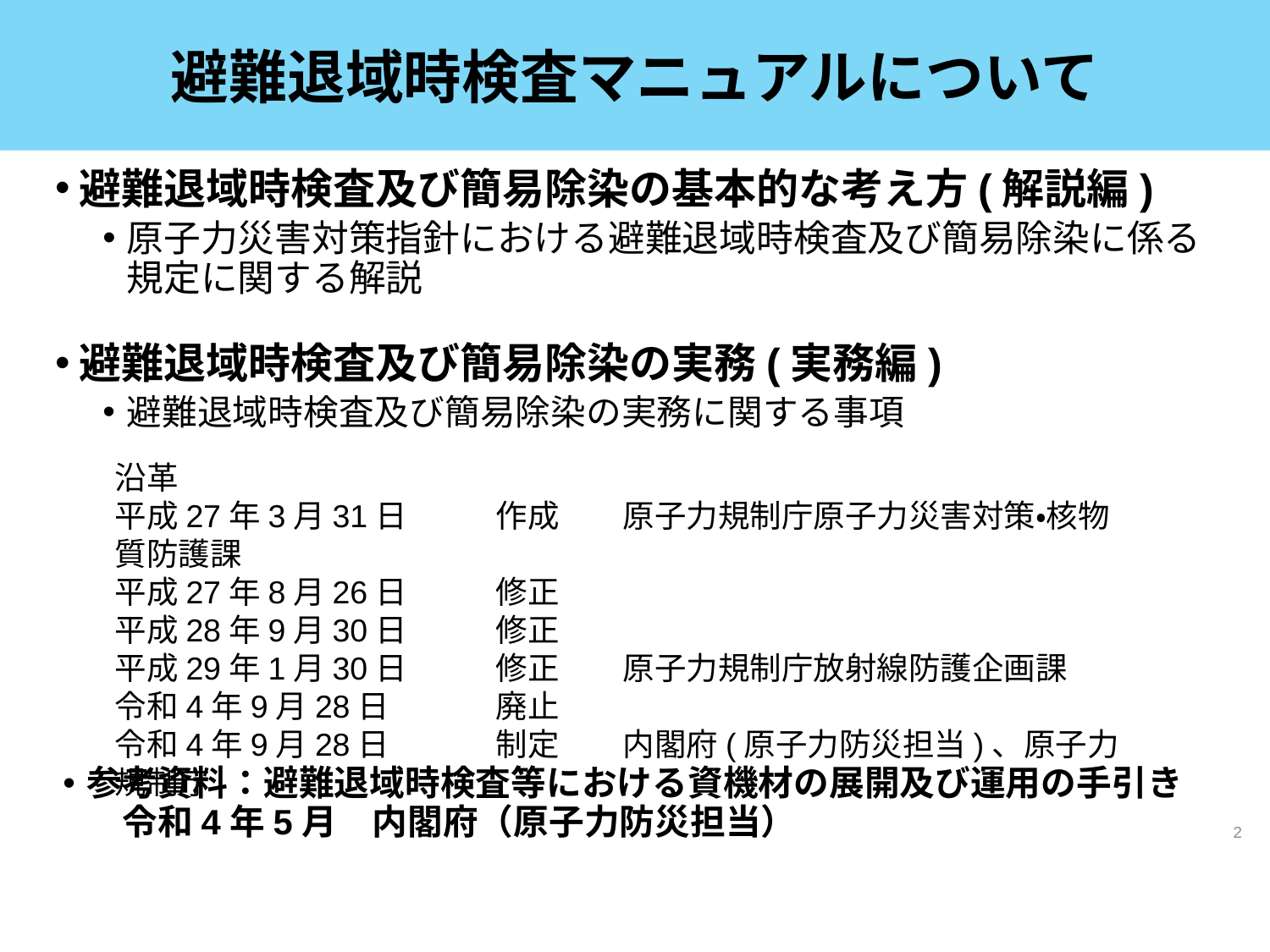

# 避難退域時検査マニュアルについて
避難退域時検査及び簡易除染の基本的な考え方(解説編)
原子力災害対策指針における避難退域時検査及び簡易除染に係る規定に関する解説

避難退域時検査及び簡易除染の実務(実務編)
避難退域時検査及び簡易除染の実務に関する事項
沿革
平成27年3月31日	作成	原子力規制庁原子力災害対策・核物質防護課
平成27年8月26日	修正
平成28年9月30日	修正
平成29年1月30日	修正	原子力規制庁放射線防護企画課
令和4年9月28日	廃止
令和4年9月28日	制定	内閣府(原子力防災担当)、原子力規制庁
参考資料：避難退域時検査等における資機材の展開及び運用の手引き　令和4年5月　内閣府（原子力防災担当）
2